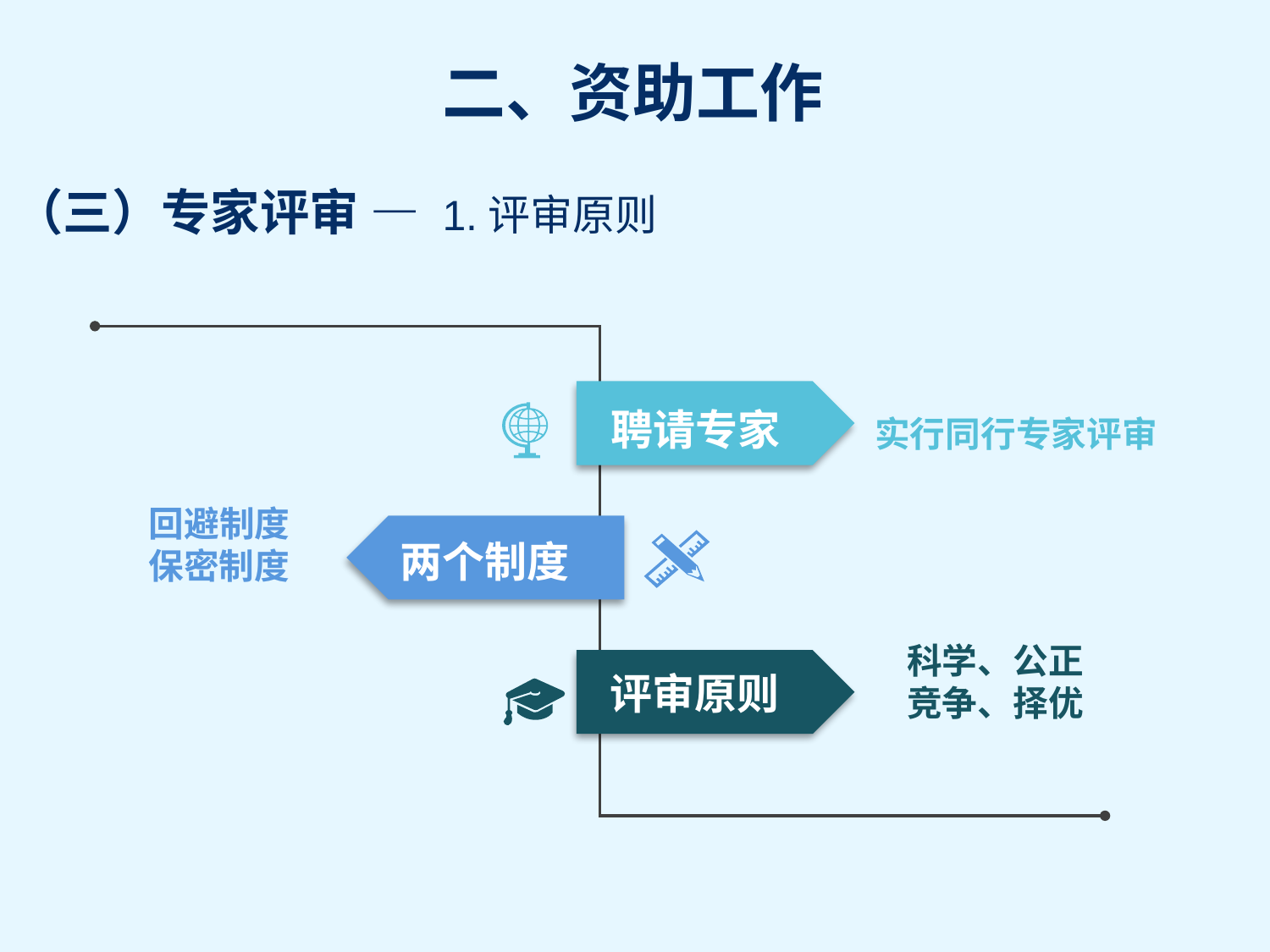

（三）专家评审 — 1.评审原则

实行同行专家评审
聘请专家

回避制度
保密制度

两个制度

科学、公正
竞争、择优

评审原则